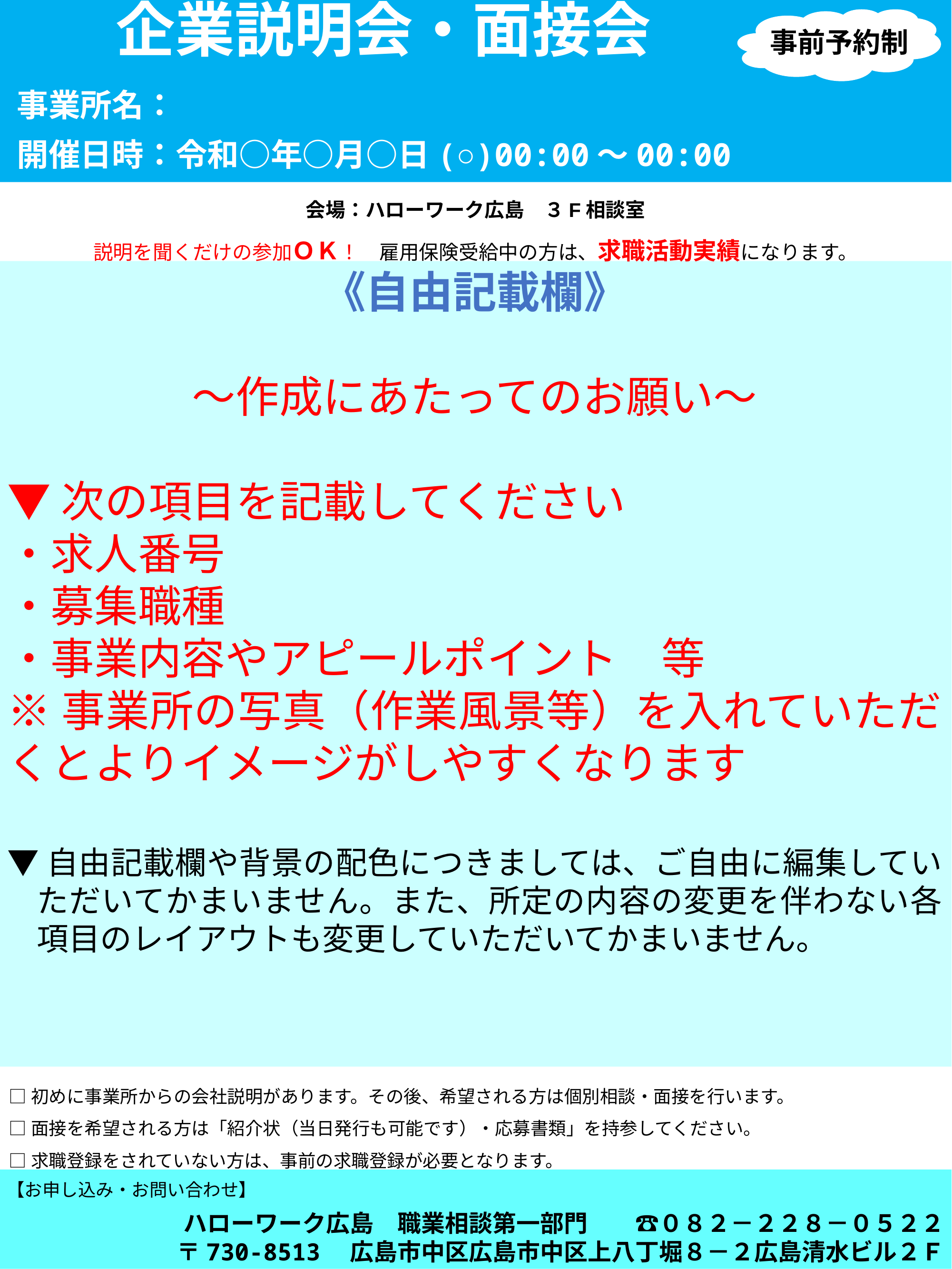

企業説明会・面接会

事前予約制

企業説明会・面接会

事業所名：
開催日時：令和○年○月○日(○)00:00～00:00
開催日時:令和○年○月○日(○)00:00～00:00
会場：ハローワーク広島　３F相談室
説明を聞くだけの参加ＯＫ！　雇用保険受給中の方は、求職活動実績になります。
《自由記載欄》

～作成にあたってのお願い～

▼次の項目を記載してください
・求人番号
・募集職種
・事業内容やアピールポイント　等
※事業所の写真（作業風景等）を入れていただくとよりイメージがしやすくなります

▼自由記載欄や背景の配色につきましては、ご自由に編集していただいてかまいません。また、所定の内容の変更を伴わない各項目のレイアウトも変更していただいてかまいません。

□初めに事業所からの会社説明があります。その後、希望される方は個別相談・面接を行います。
□面接を希望される方は「紹介状（当日発行も可能です）・応募書類」を持参してください。
□求職登録をされていない方は、事前の求職登録が必要となります。
ハローワーク広島　職業相談第一部門　　☎０８２－２２８－０５２２
〒730-8513　広島市中区広島市中区上八丁堀８－２広島清水ビル２Ｆ
【お申し込み・お問い合わせ】